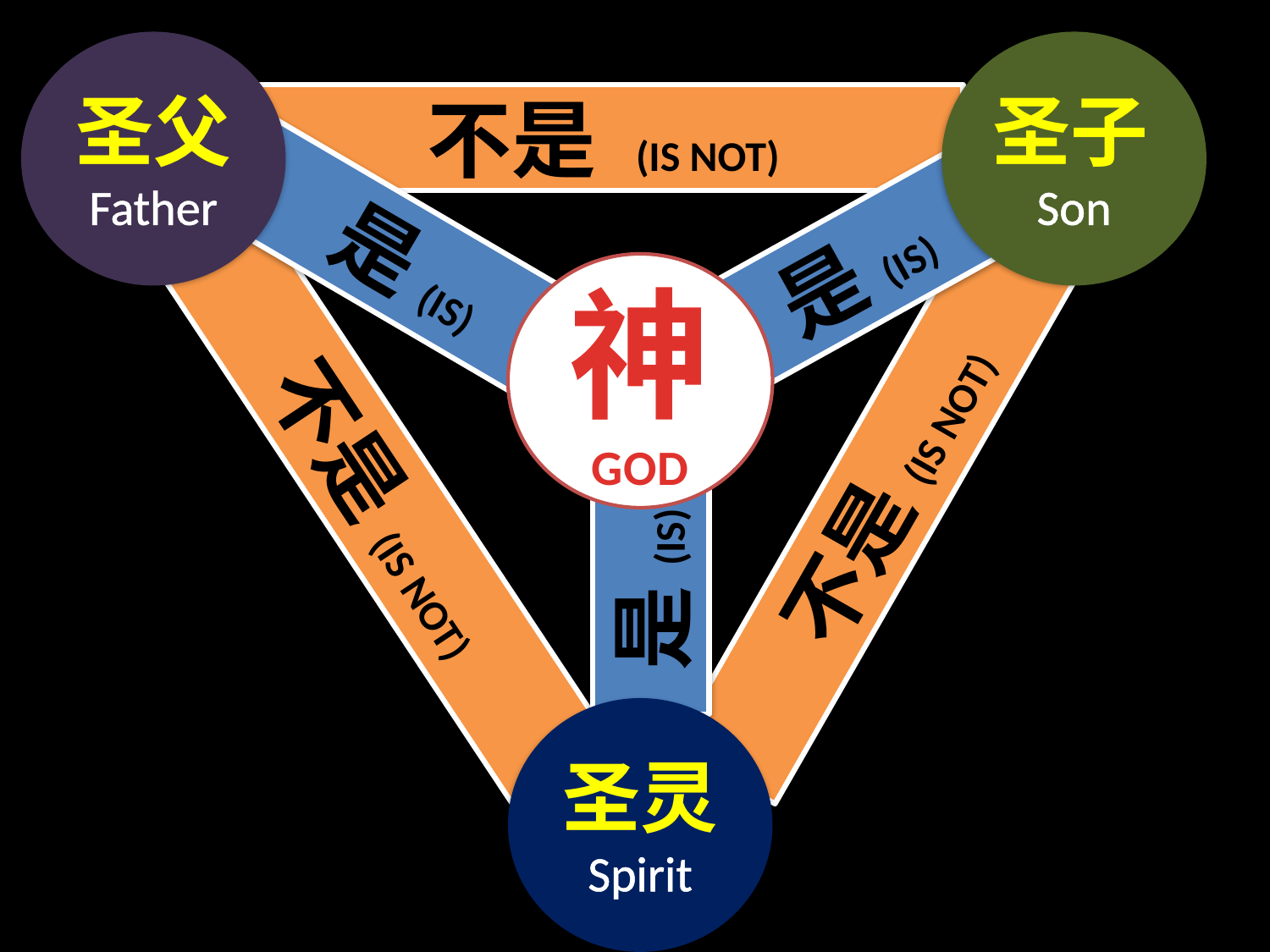

圣父
Father
圣子Son
不是 (IS NOT)
是 (IS)
是 (IS)
神
GOD
不是 (IS NOT)
不是 (IS NOT)
是(IS)
圣灵
Spirit